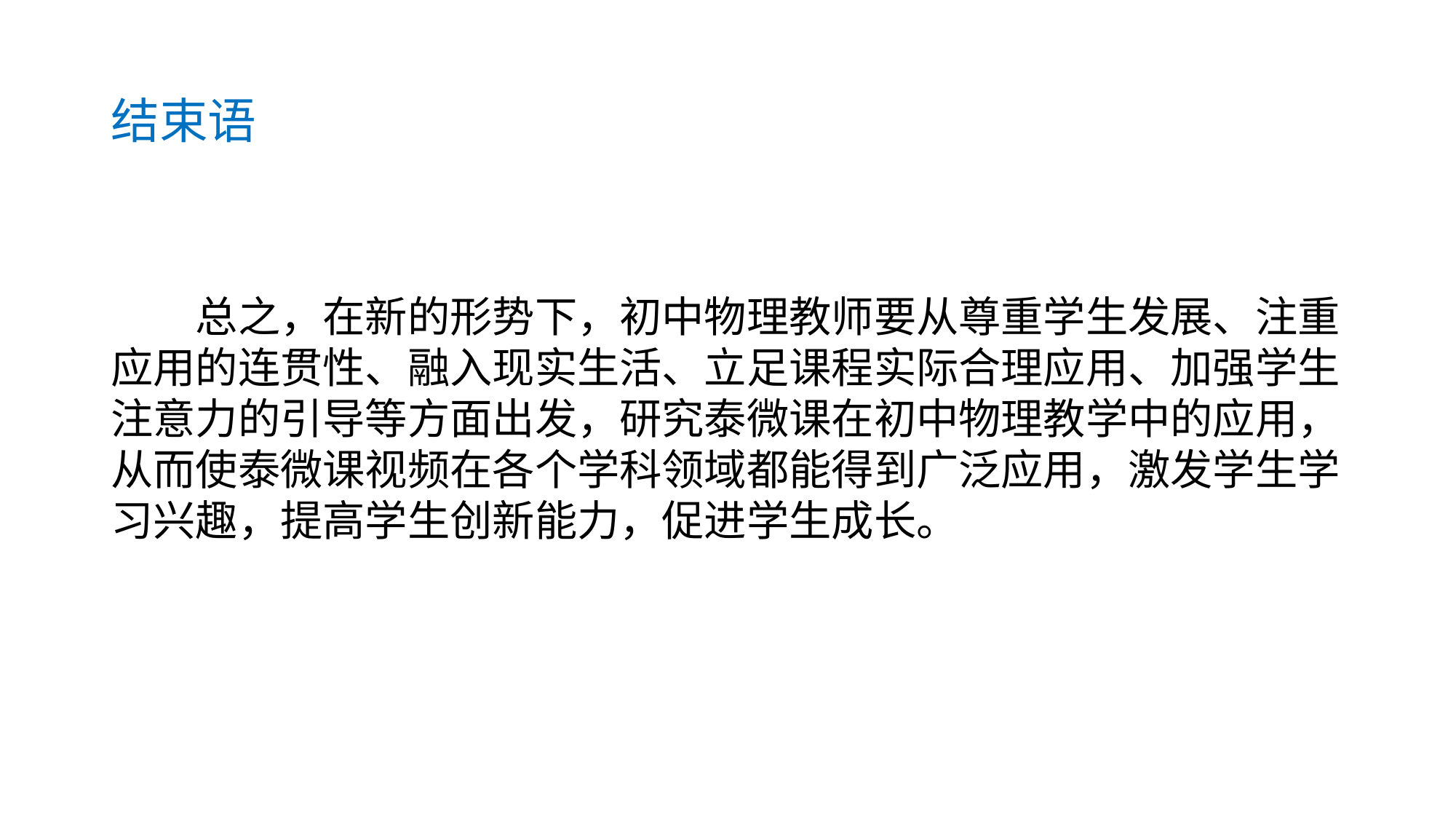

# 结束语

　　总之，在新的形势下，初中物理教师要从尊重学生发展、注重应用的连贯性、融入现实生活、立足课程实际合理应用、加强学生注意力的引导等方面出发，研究泰微课在初中物理教学中的应用，从而使泰微课视频在各个学科领域都能得到广泛应用，激发学生学习兴趣，提高学生创新能力，促进学生成长。